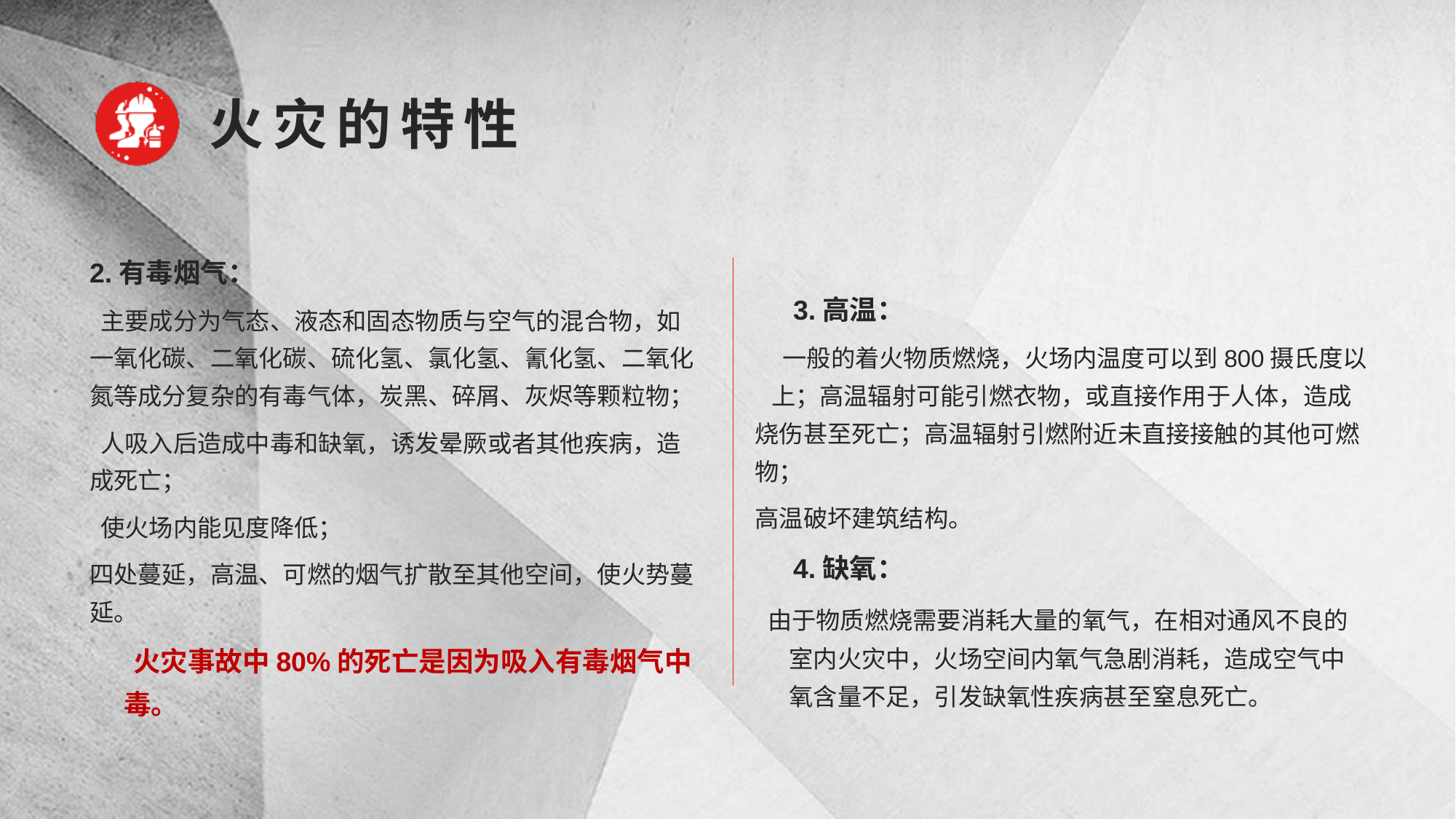

2.有毒烟气：
 主要成分为气态、液态和固态物质与空气的混合物，如一氧化碳、二氧化碳、硫化氢、氯化氢、氰化氢、二氧化氮等成分复杂的有毒气体，炭黑、碎屑、灰烬等颗粒物；
 人吸入后造成中毒和缺氧，诱发晕厥或者其他疾病，造成死亡；
 使火场内能见度降低；
四处蔓延，高温、可燃的烟气扩散至其他空间，使火势蔓延。
      火灾事故中80%的死亡是因为吸入有毒烟气中毒。
     3.高温：
    一般的着火物质燃烧，火场内温度可以到800摄氏度以    上；高温辐射可能引燃衣物，或直接作用于人体，造成烧伤甚至死亡；高温辐射引燃附近未直接接触的其他可燃物；
高温破坏建筑结构。
     4.缺氧：
 由于物质燃烧需要消耗大量的氧气，在相对通风不良的室内火灾中，火场空间内氧气急剧消耗，造成空气中氧含量不足，引发缺氧性疾病甚至窒息死亡。